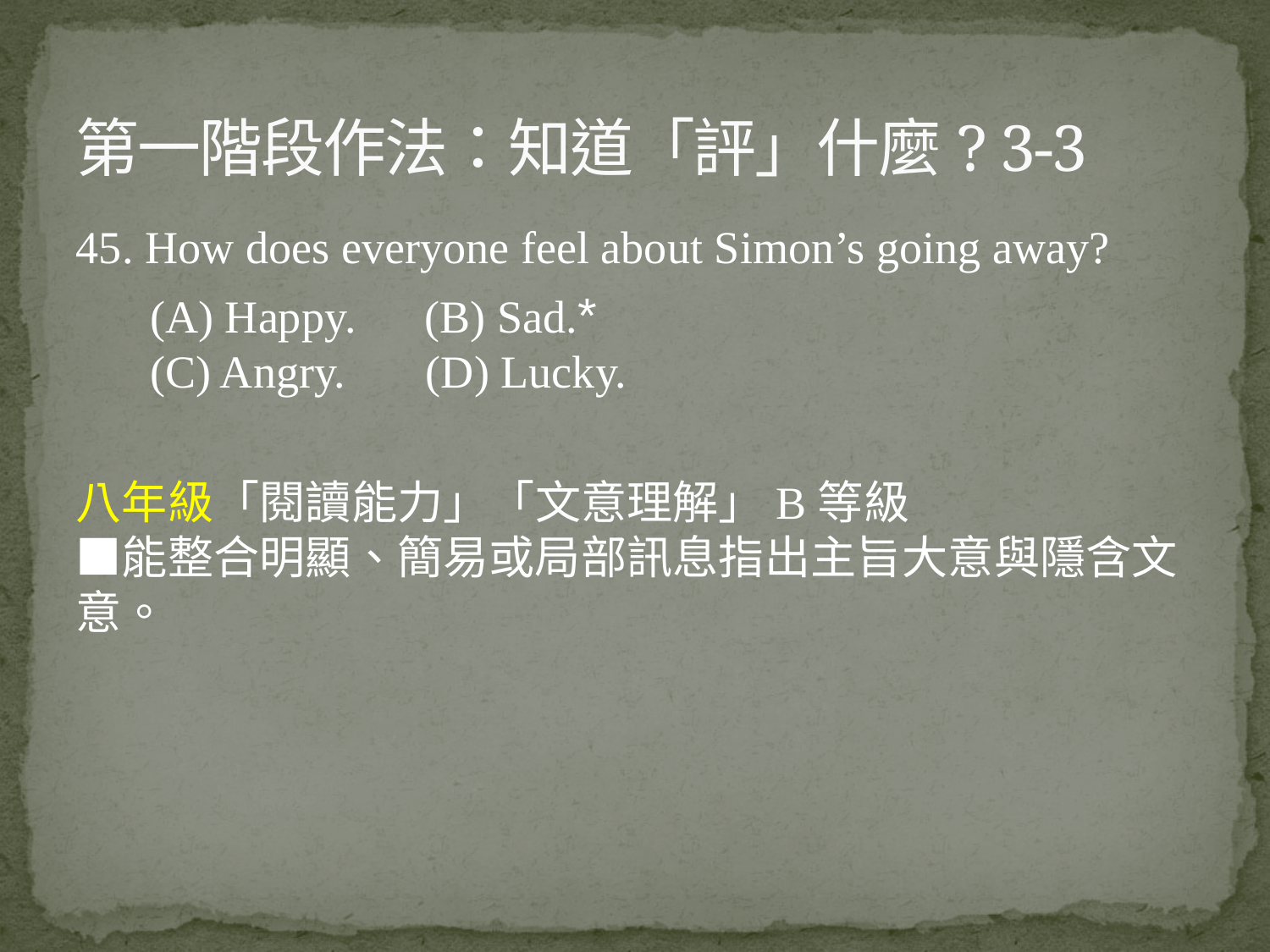

# 第一階段作法：知道「評」什麼? 3-3
45. How does everyone feel about Simon’s going away?
(A) Happy.      (B) Sad.*
(C) Angry.       (D) Lucky.

八年級「閱讀能力」「文意理解」B等級
■能整合明顯、簡易或局部訊息指出主旨大意與隱含文意。